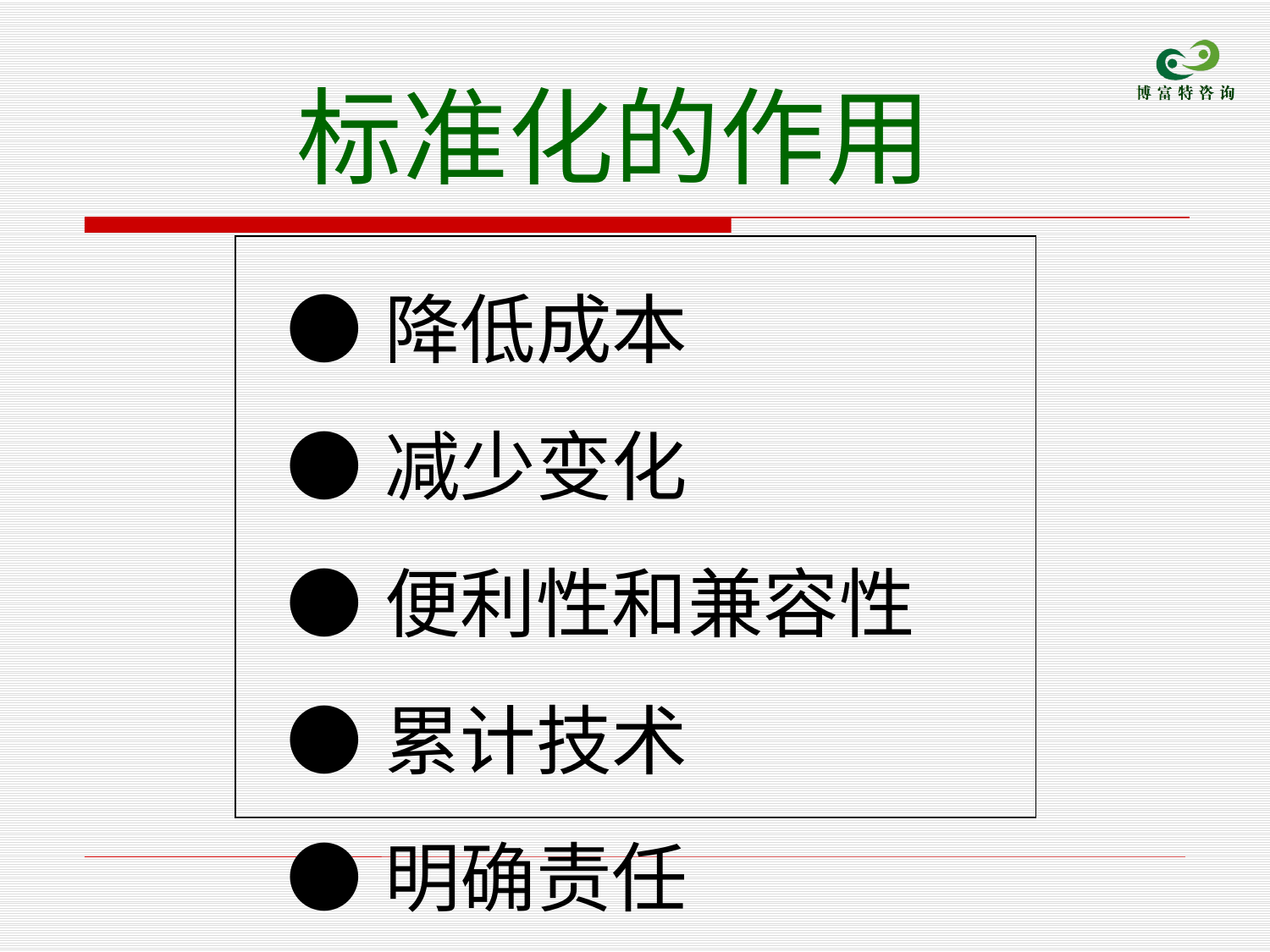

标准化的作用

| ●降低成本 ●减少变化 ●便利性和兼容性 ●累计技术 ●明确责任 |
| --- |
564